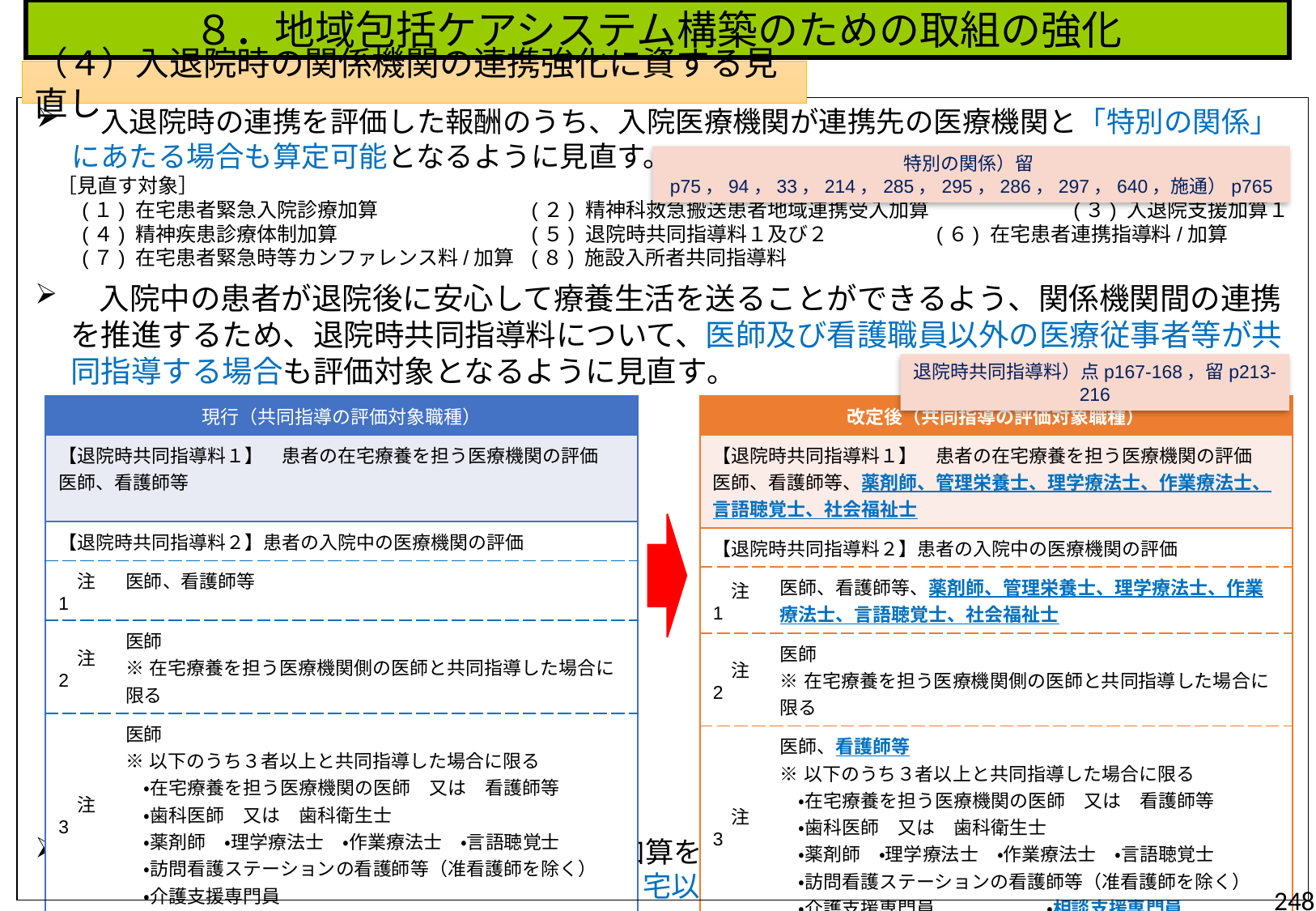

８．地域包括ケアシステム構築のための取組の強化
（４）入退院時の関係機関の連携強化に資する見直し

　入退院時の連携を評価した報酬のうち、入院医療機関が連携先の医療機関と「特別の関係」にあたる場合も算定可能となるように見直す。
　［見直す対象］
　　(１) 在宅患者緊急入院診療加算	　　　　　　 (２) 精神科救急搬送患者地域連携受入加算	　　　(３) 入退院支援加算１
　　(４) 精神疾患診療体制加算	　　　　　　 (５) 退院時共同指導料１及び２	　　 (６) 在宅患者連携指導料/加算
　　(７) 在宅患者緊急時等カンファレンス料/加算   (８) 施設入所者共同指導料
特別の関係）留p75，94，33，214，285，295，286，297，640，施通）p765
　入院中の患者が退院後に安心して療養生活を送ることができるよう、関係機関間の連携を推進するため、退院時共同指導料について、医師及び看護職員以外の医療従事者等が共同指導する場合も評価対象となるように見直す。

　退院時共同指導料２のうち、入退院支援加算を算定する患者に係る退院後の診療等の療養に必要な情報の提供に対する評価について、自宅以外の場所に退院する患者も算定可能とする。

退院時共同指導料）点p167-168，留p213-216
| 現行（共同指導の評価対象職種） |  |
| --- | --- |
| 【退院時共同指導料１】　患者の在宅療養を担う医療機関の評価 医師、看護師等 |  |
| 【退院時共同指導料２】患者の入院中の医療機関の評価 |  |
| 注1 | 医師、看護師等 |
| 注2 | 医師 ※在宅療養を担う医療機関側の医師と共同指導した場合に限る |
| 注3 | 医師 ※以下のうち３者以上と共同指導した場合に限る 　・在宅療養を担う医療機関の医師　又は　看護師等 　・歯科医師　又は　歯科衛生士 　・薬剤師　・理学療法士　・作業療法士　・言語聴覚士 　・訪問看護ステーションの看護師等（准看護師を除く） 　・介護支援専門員 |
| 改定後（共同指導の評価対象職種） |  |
| --- | --- |
| 【退院時共同指導料１】　患者の在宅療養を担う医療機関の評価 医師、看護師等、薬剤師、管理栄養士、理学療法士、作業療法士、言語聴覚士、社会福祉士 |  |
| 【退院時共同指導料２】患者の入院中の医療機関の評価 |  |
| 注1 | 医師、看護師等、薬剤師、管理栄養士、理学療法士、作業療法士、言語聴覚士、社会福祉士 |
| 注2 | 医師 ※在宅療養を担う医療機関側の医師と共同指導した場合に限る |
| 注3 | 医師、看護師等 ※以下のうち３者以上と共同指導した場合に限る 　・在宅療養を担う医療機関の医師　又は　看護師等 　・歯科医師　又は　歯科衛生士 　・薬剤師　・理学療法士　・作業療法士　・言語聴覚士　 　・訪問看護ステーションの看護師等（准看護師を除く） 　・介護支援専門員　　　　　　・相談支援専門員 |

248